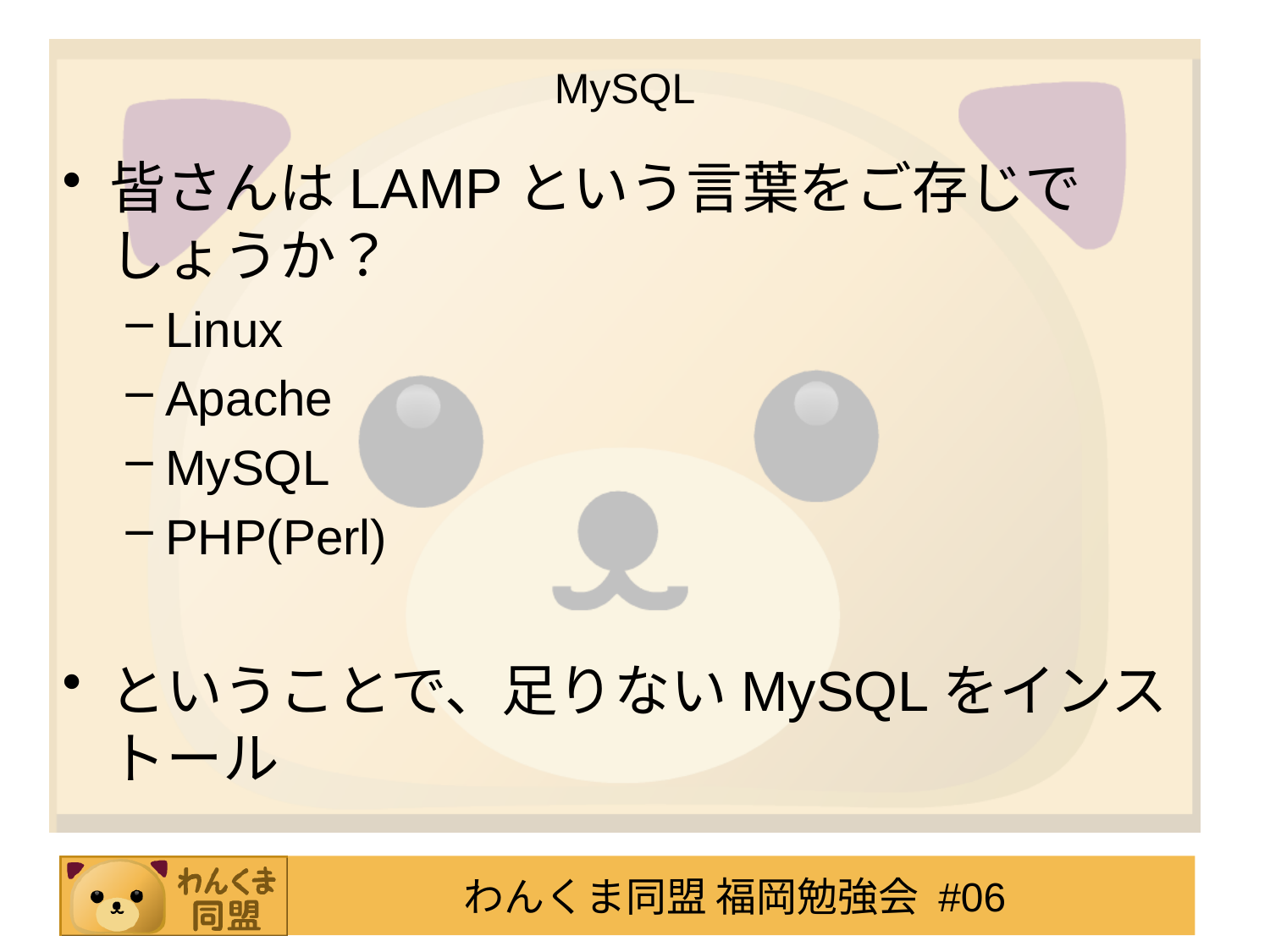

# MySQL
皆さんはLAMPという言葉をご存じでしょうか？
Linux
Apache
MySQL
PHP(Perl)

ということで、足りないMySQLをインストール